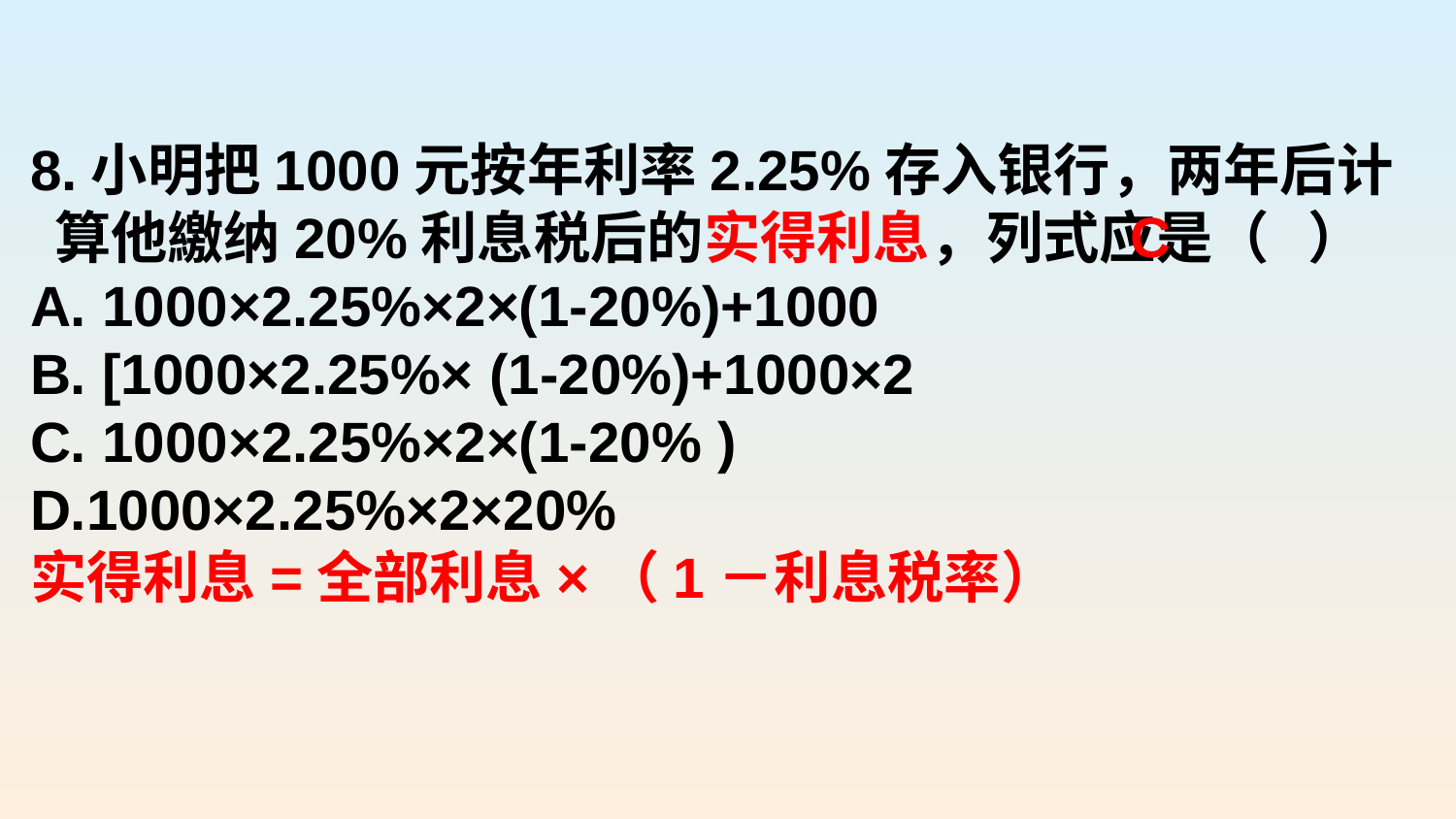

8.小明把1000元按年利率2.25%存入银行，两年后计算他繳纳20%利息税后的实得利息，列式应是（   ）
A. 1000×2.25%×2×(1-20%)+1000
B. [1000×2.25%× (1-20%)+1000×2
C. 1000×2.25%×2×(1-20% )
D.1000×2.25%×2×20%
实得利息=全部利息×（1－利息税率）
C